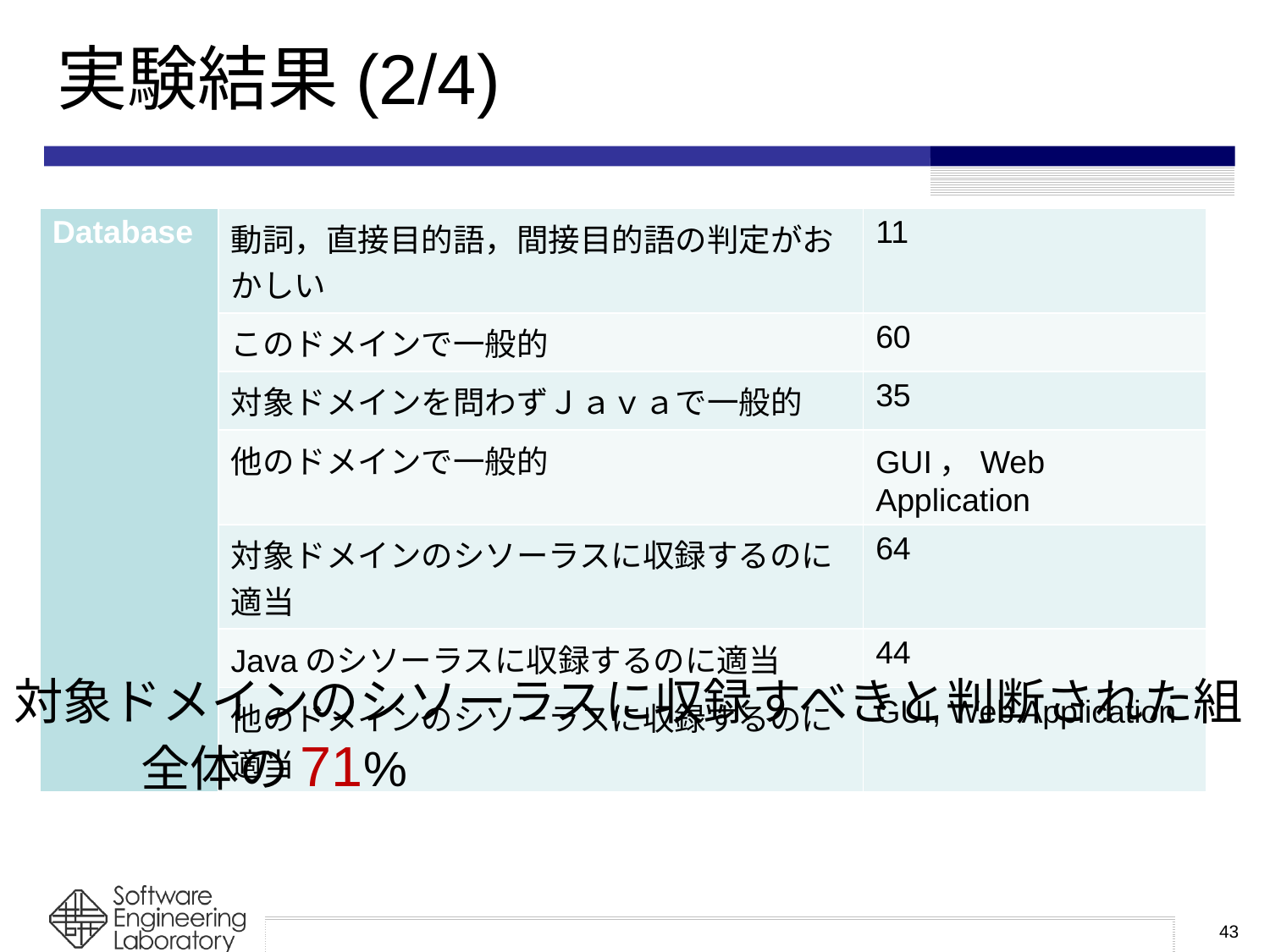

# 実験結果(2/4)

| Database | 動詞，直接目的語，間接目的語の判定がおかしい | 11 |
| --- | --- | --- |
|  | このドメインで一般的 | 60 |
|  | 対象ドメインを問わずＪａｖａで一般的 | 35 |
|  | 他のドメインで一般的 | GUI，Web Application |
|  | 対象ドメインのシソーラスに収録するのに適当 | 64 |
|  | Javaのシソーラスに収録するのに適当 | 44 |
|  | 他のドメインのシソーラスに収録するのに適当 | GUI, Web Application |
対象ドメインのシソーラスに収録すべきと判断された組
	全体の71%
43